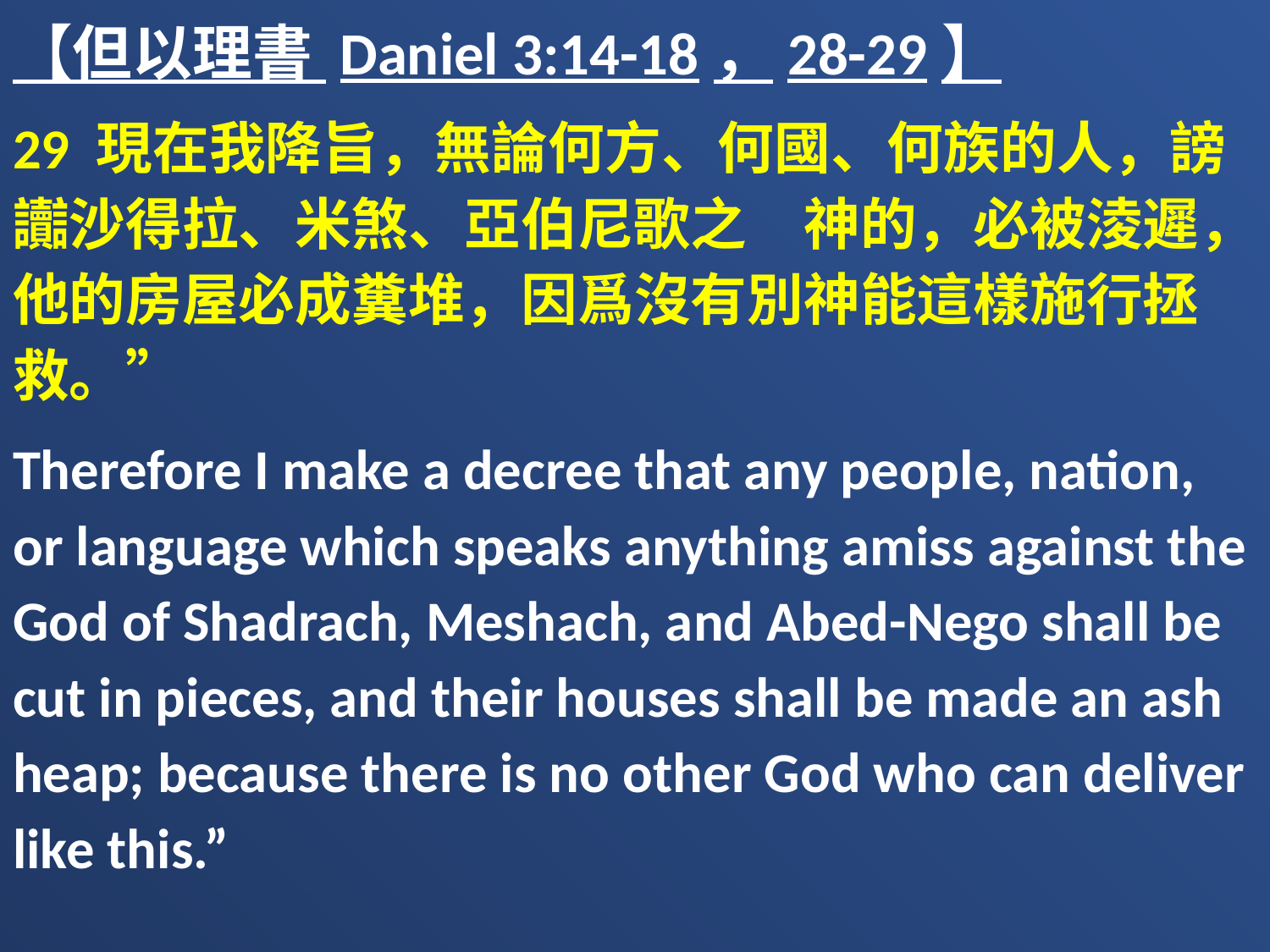

【但以理書 Daniel 3:14-18，28-29】
29 現在我降旨，無論何方、何國、何族的人，謗讟沙得拉、米煞、亞伯尼歌之　神的，必被淩遲，他的房屋必成糞堆，因爲沒有別神能這樣施行拯救。”
Therefore I make a decree that any people, nation, or language which speaks anything amiss against the God of Shadrach, Meshach, and Abed-Nego shall be cut in pieces, and their houses shall be made an ash heap; because there is no other God who can deliver like this.”